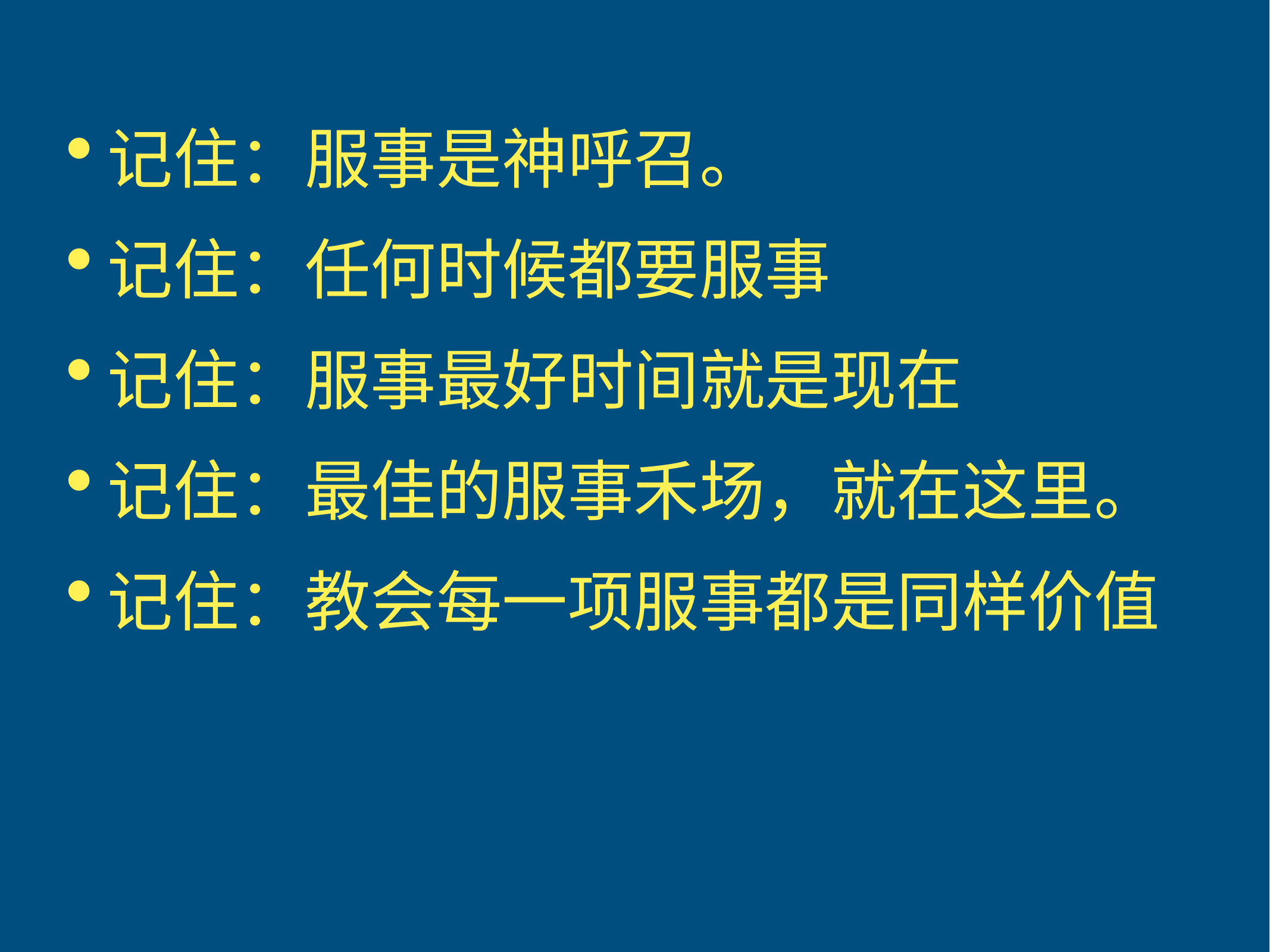

记住：服事是神呼召。
记住：任何时候都要服事
记住：服事最好时间就是现在
记住：最佳的服事禾场，就在这里。
记住：教会每一项服事都是同样价值